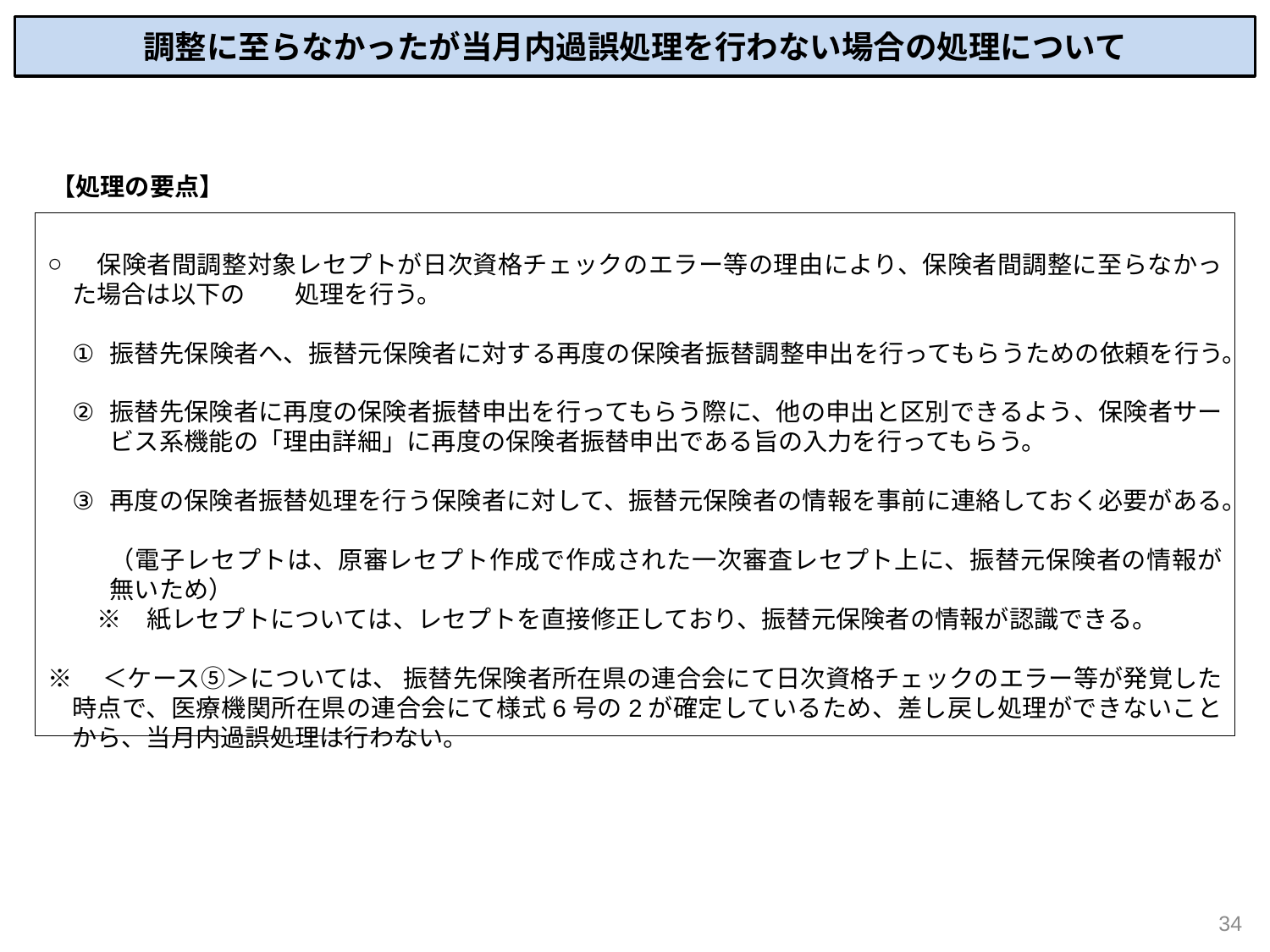

# 調整に至らなかったが当月内過誤処理を行わない場合の処理について

　【処理の要点】

　保険者間調整対象レセプトが日次資格チェックのエラー等の理由により、保険者間調整に至らなかった場合は以下の　　処理を行う。

振替先保険者へ、振替元保険者に対する再度の保険者振替調整申出を行ってもらうための依頼を行う。

振替先保険者に再度の保険者振替申出を行ってもらう際に、他の申出と区別できるよう、保険者サービス系機能の「理由詳細」に再度の保険者振替申出である旨の入力を行ってもらう。

再度の保険者振替処理を行う保険者に対して、振替元保険者の情報を事前に連絡しておく必要がある。
（電子レセプトは、原審レセプト作成で作成された一次審査レセプト上に、振替元保険者の情報が無いため）
　※　紙レセプトについては、レセプトを直接修正しており、振替元保険者の情報が認識できる。

※　＜ケース⑤＞については、 振替先保険者所在県の連合会にて日次資格チェックのエラー等が発覚した時点で、医療機関所在県の連合会にて様式6号の2が確定しているため、差し戻し処理ができないことから、当月内過誤処理は行わない。
34